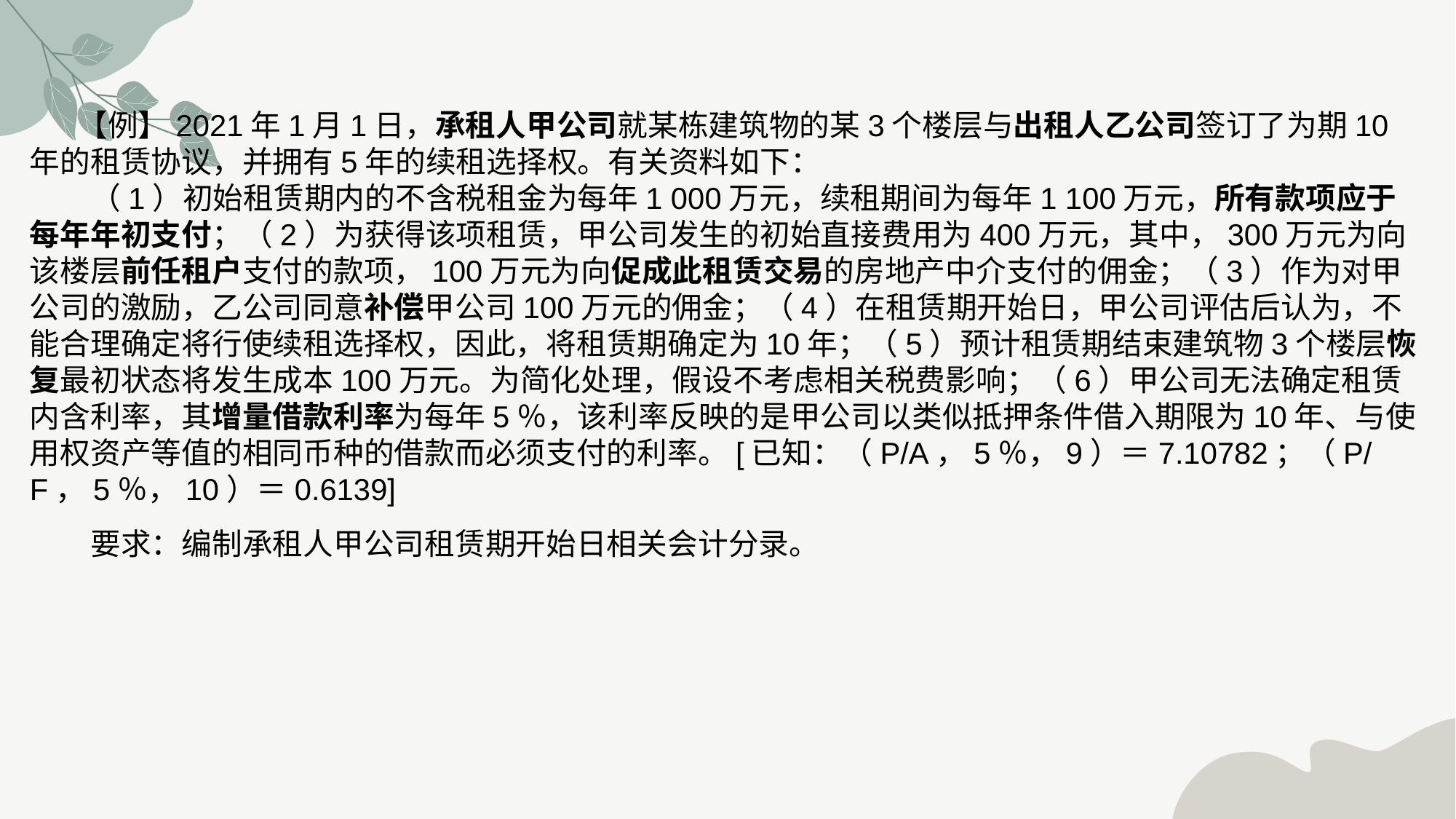

【例】2021年1月1日，承租人甲公司就某栋建筑物的某3个楼层与出租人乙公司签订了为期10年的租赁协议，并拥有5年的续租选择权。有关资料如下：　　（1）初始租赁期内的不含税租金为每年1 000万元，续租期间为每年1 100万元，所有款项应于每年年初支付；（2）为获得该项租赁，甲公司发生的初始直接费用为400万元，其中，300万元为向该楼层前任租户支付的款项，100万元为向促成此租赁交易的房地产中介支付的佣金；（3）作为对甲公司的激励，乙公司同意补偿甲公司100万元的佣金；（4）在租赁期开始日，甲公司评估后认为，不能合理确定将行使续租选择权，因此，将租赁期确定为10年；（5）预计租赁期结束建筑物3个楼层恢复最初状态将发生成本100万元。为简化处理，假设不考虑相关税费影响；（6）甲公司无法确定租赁内含利率，其增量借款利率为每年5％，该利率反映的是甲公司以类似抵押条件借入期限为10年、与使用权资产等值的相同币种的借款而必须支付的利率。[已知：（P/A，5％，9）＝7.10782；（P/F，5％，10）＝0.6139]　　要求：编制承租人甲公司租赁期开始日相关会计分录。